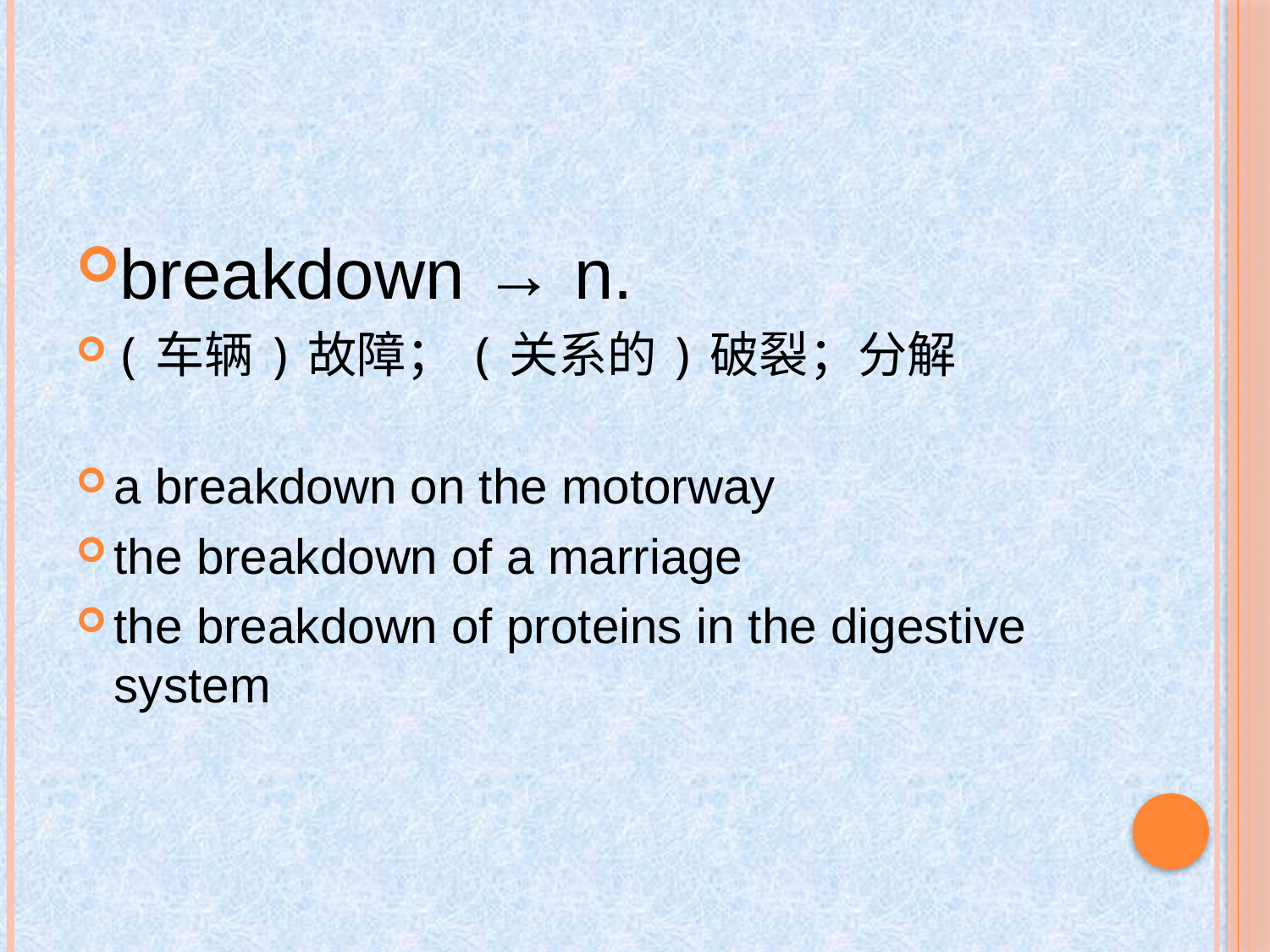

#
breakdown → n.
(车辆)故障；(关系的)破裂；分解

a breakdown on the motorway
the breakdown of a marriage
the breakdown of proteins in the digestive system